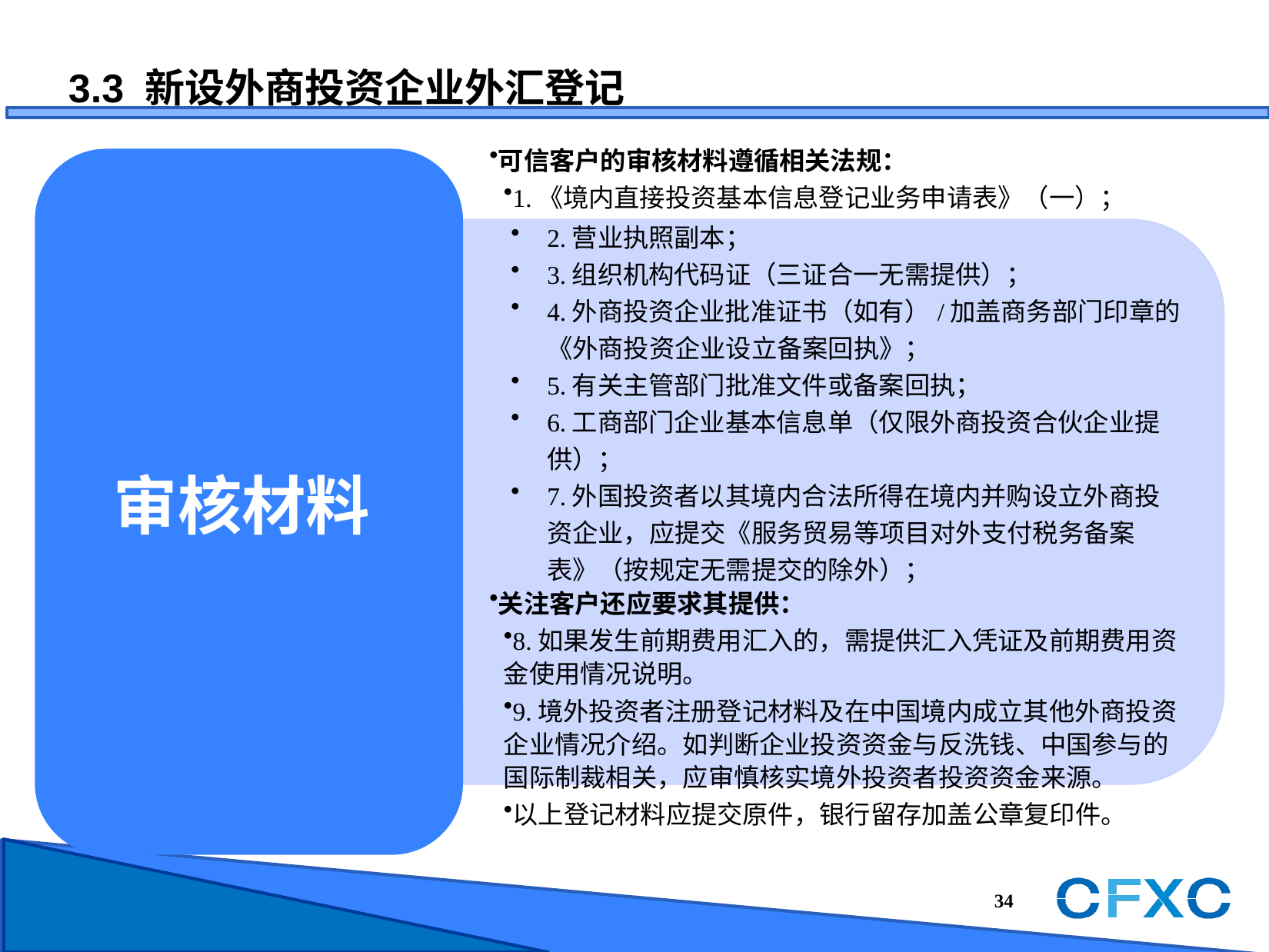

3.3 新设外商投资企业外汇登记
审核材料
可信客户的审核材料遵循相关法规：
1.《境内直接投资基本信息登记业务申请表》（一）；
关注客户还应要求其提供：
8.如果发生前期费用汇入的，需提供汇入凭证及前期费用资金使用情况说明。
9.境外投资者注册登记材料及在中国境内成立其他外商投资企业情况介绍。如判断企业投资资金与反洗钱、中国参与的国际制裁相关，应审慎核实境外投资者投资资金来源。
以上登记材料应提交原件，银行留存加盖公章复印件。
2.营业执照副本；
3.组织机构代码证（三证合一无需提供）；
4.外商投资企业批准证书（如有）/加盖商务部门印章的《外商投资企业设立备案回执》；
5.有关主管部门批准文件或备案回执；
6.工商部门企业基本信息单（仅限外商投资合伙企业提供）；
7.外国投资者以其境内合法所得在境内并购设立外商投资企业，应提交《服务贸易等项目对外支付税务备案表》（按规定无需提交的除外）；
34